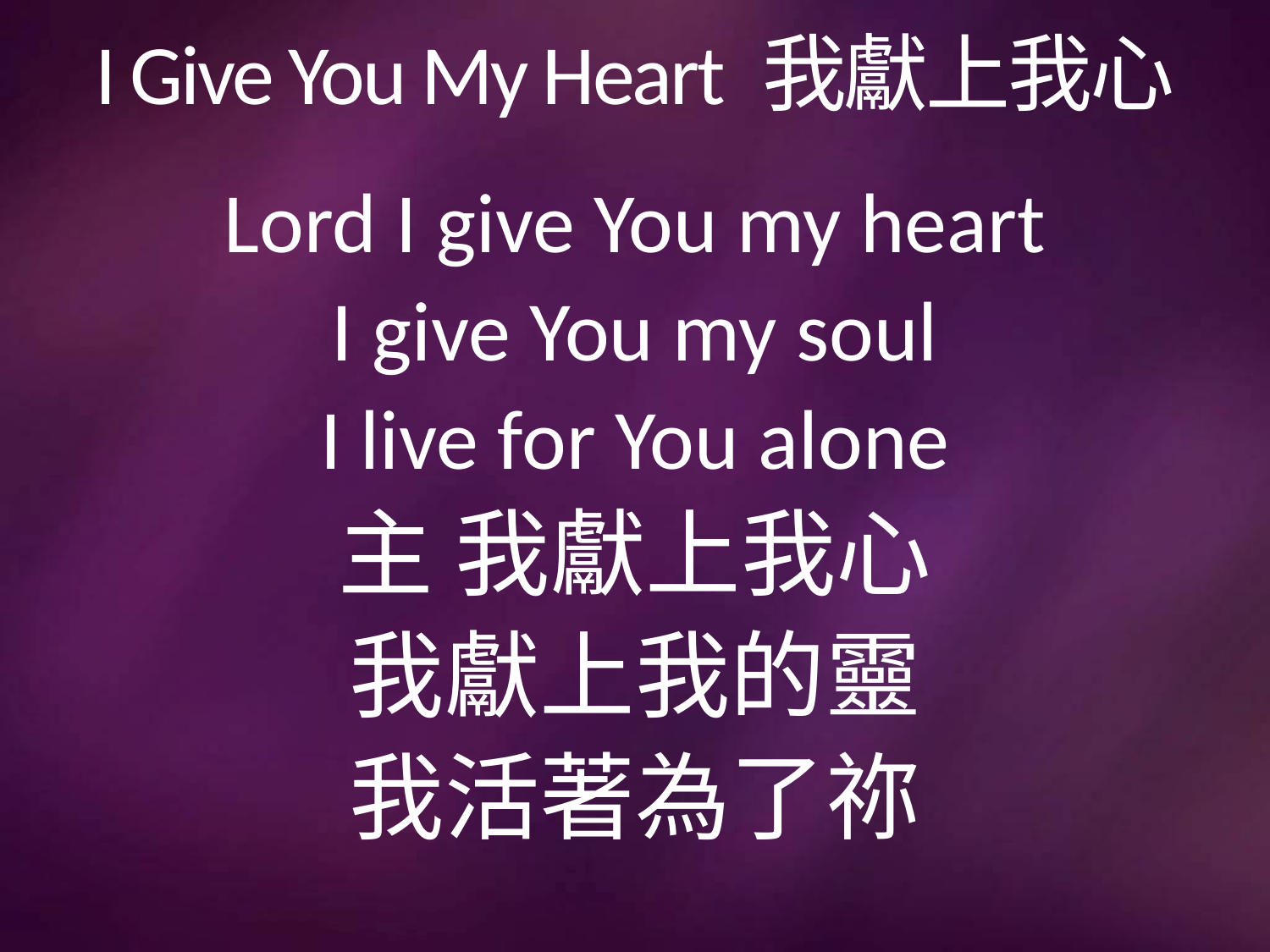

# I Give You My Heart 我獻上我心
Lord I give You my heart
I give You my soul
I live for You alone
主 我獻上我心
我獻上我的靈
我活著為了祢